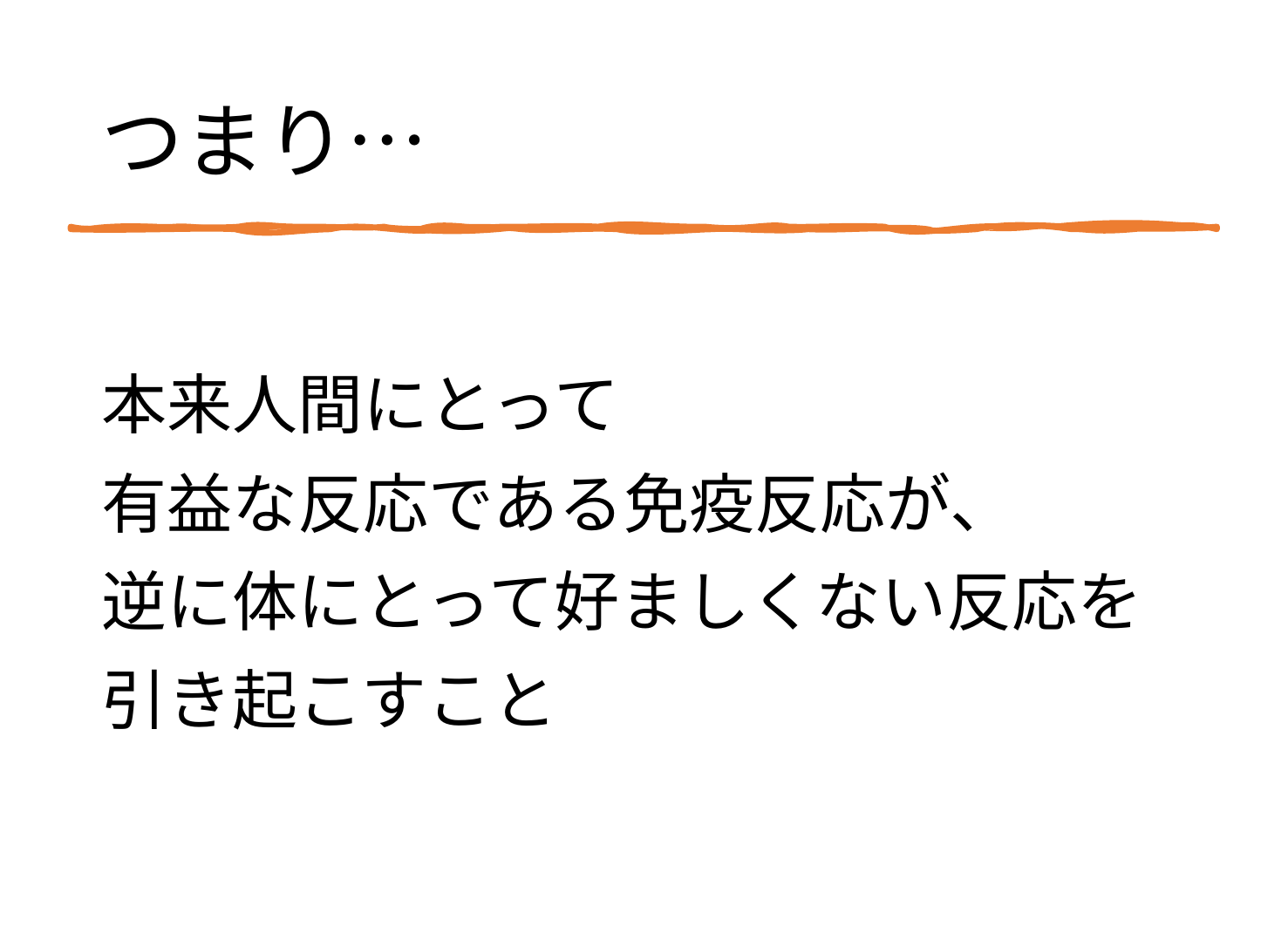

# つまり…

本来人間にとって
有益な反応である免疫反応が、
逆に体にとって好ましくない反応を
引き起こすこと